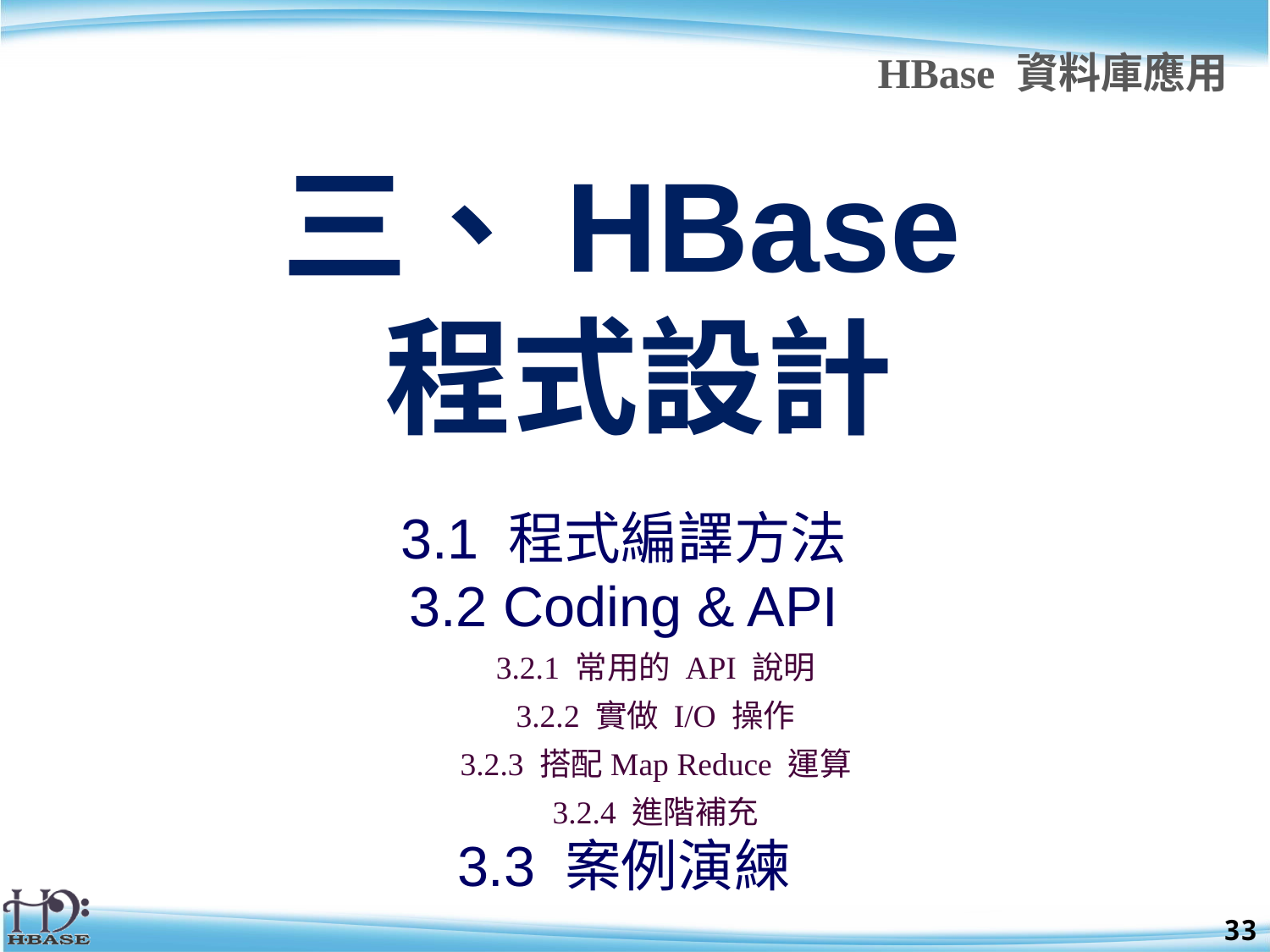

HBase 資料庫應用
# 三、HBase 程式設計
3.1 程式編譯方法
3.2 Coding & API
3.2.1 常用的 API 說明
3.2.2 實做 I/O 操作
3.2.3 搭配Map Reduce 運算
3.2.4 進階補充
3.3 案例演練

33